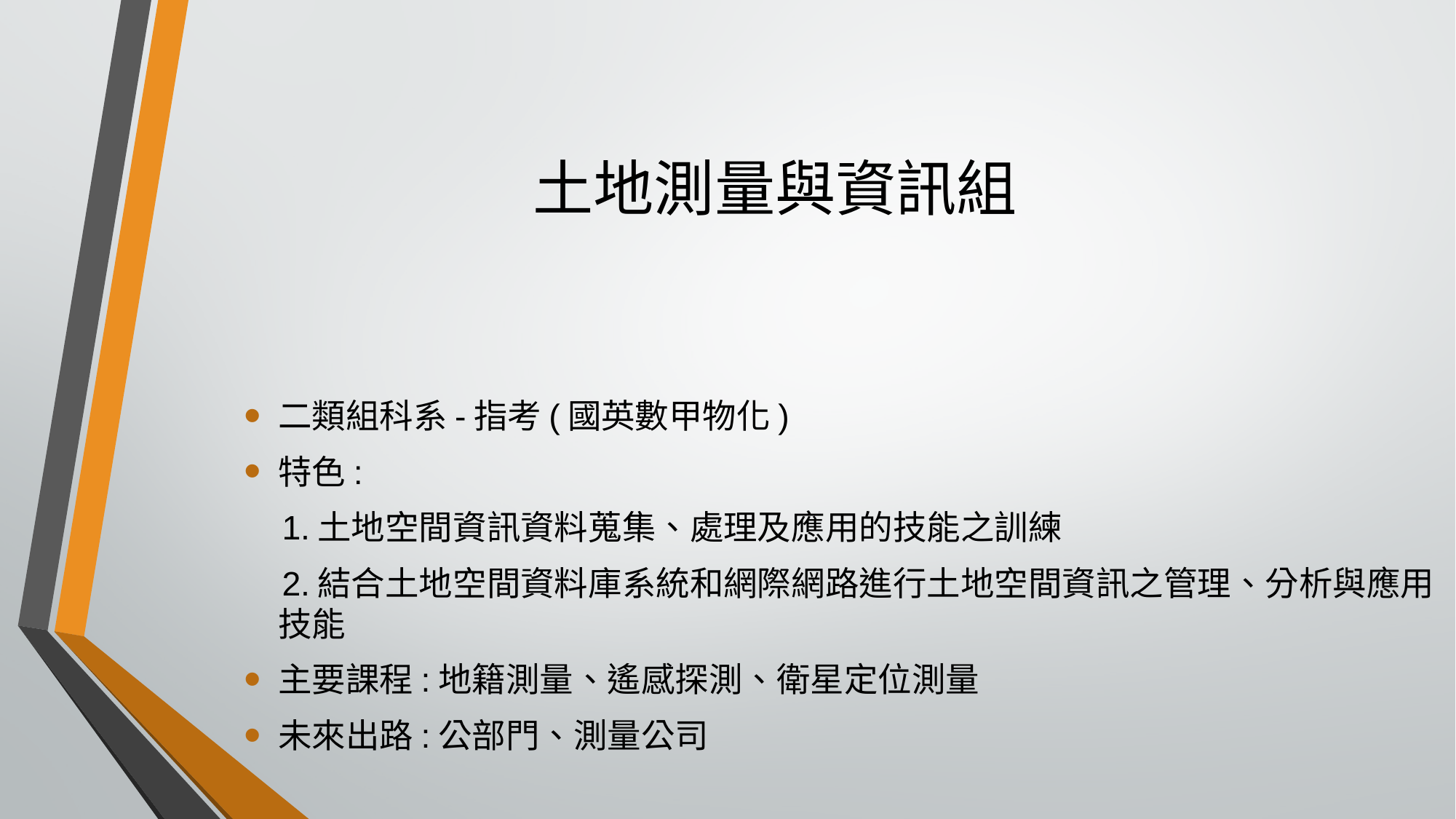

# 土地測量與資訊組
二類組科系-指考(國英數甲物化)
特色:
    1.土地空間資訊資料蒐集、處理及應用的技能之訓練
    2.結合土地空間資料庫系統和網際網路進行土地空間資訊之管理、分析與應用技能
主要課程:地籍測量、遙感探測、衛星定位測量
未來出路:公部門、測量公司